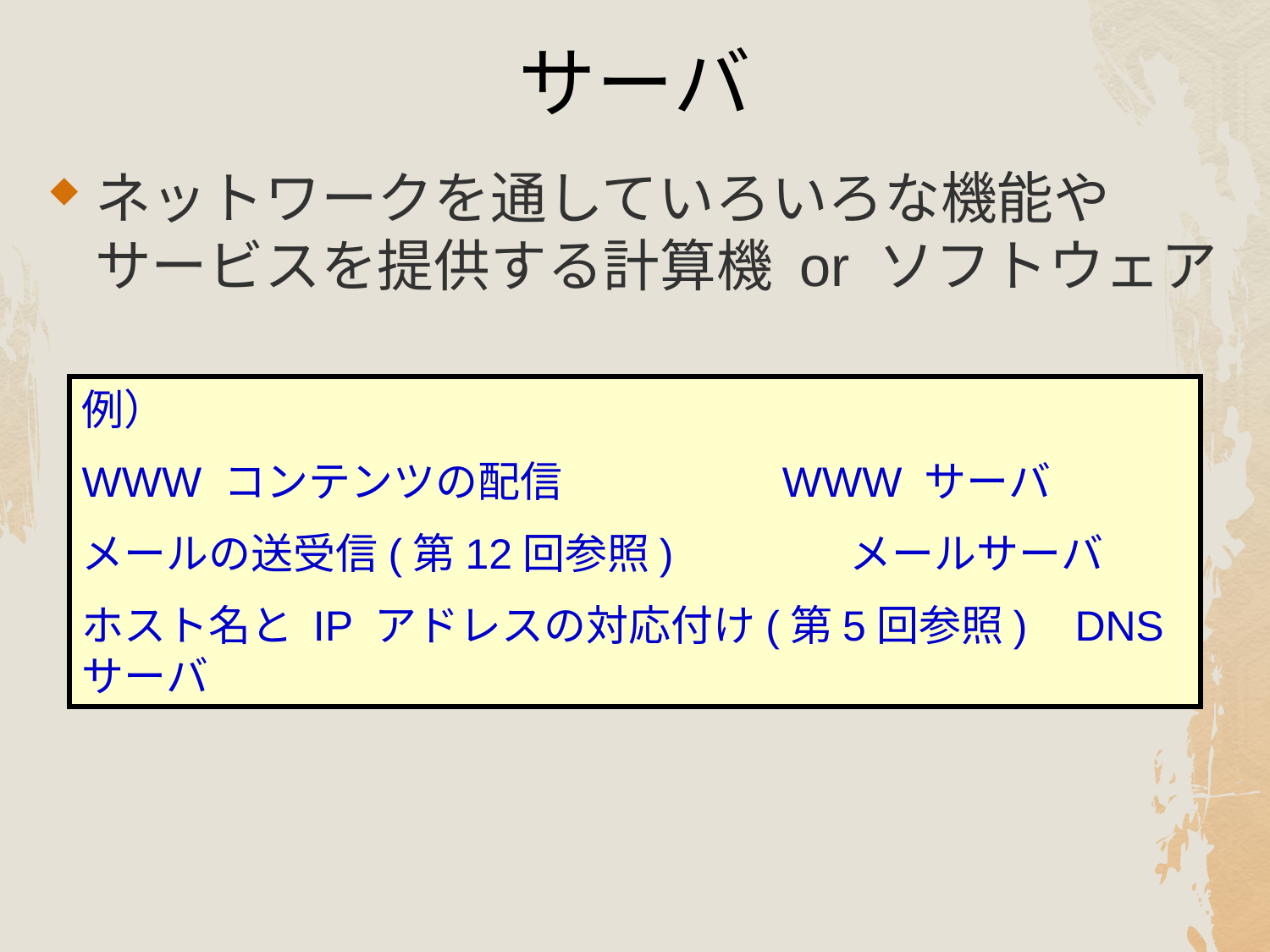

# サーバ
ネットワークを通していろいろな機能やサービスを提供する計算機 or ソフトウェア

例）
WWW コンテンツの配信                      WWW サーバ
メールの送受信(第12回参照)              メールサーバ
ホスト名と IP アドレスの対応付け(第5回参照)    DNS サーバ